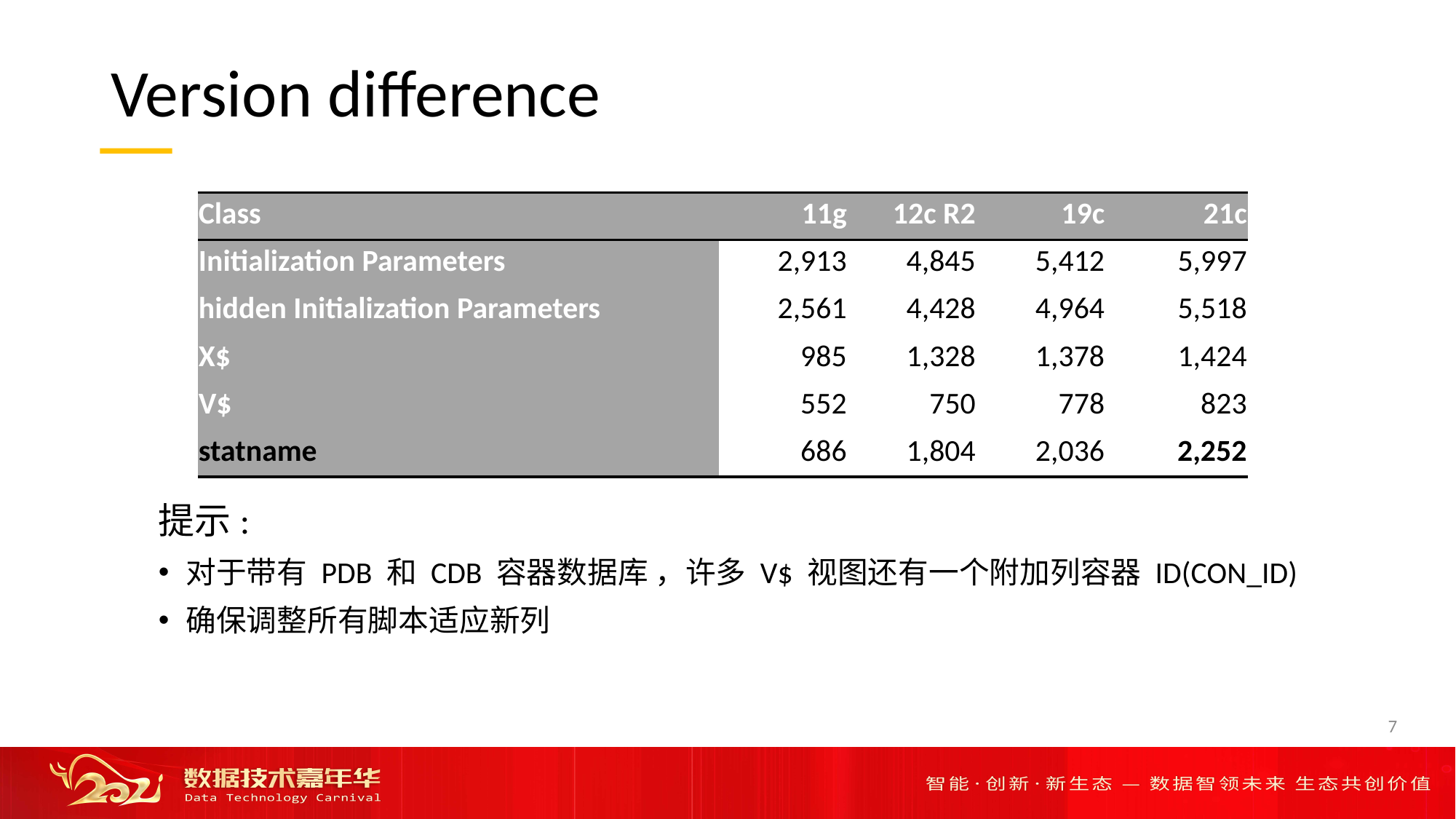

# Version difference
| Class | 11g | 12c R2 | 19c | 21c |
| --- | --- | --- | --- | --- |
| Initialization Parameters | 2,913 | 4,845 | 5,412 | 5,997 |
| hidden Initialization Parameters | 2,561 | 4,428 | 4,964 | 5,518 |
| X$ | 985 | 1,328 | 1,378 | 1,424 |
| V$ | 552 | 750 | 778 | 823 |
| statname | 686 | 1,804 | 2,036 | 2,252 |
提示:
对于带有 PDB 和 CDB 容器数据库 ，许多 V$ 视图还有一个附加列容器 ID(CON_ID)
确保调整所有脚本适应新列
7